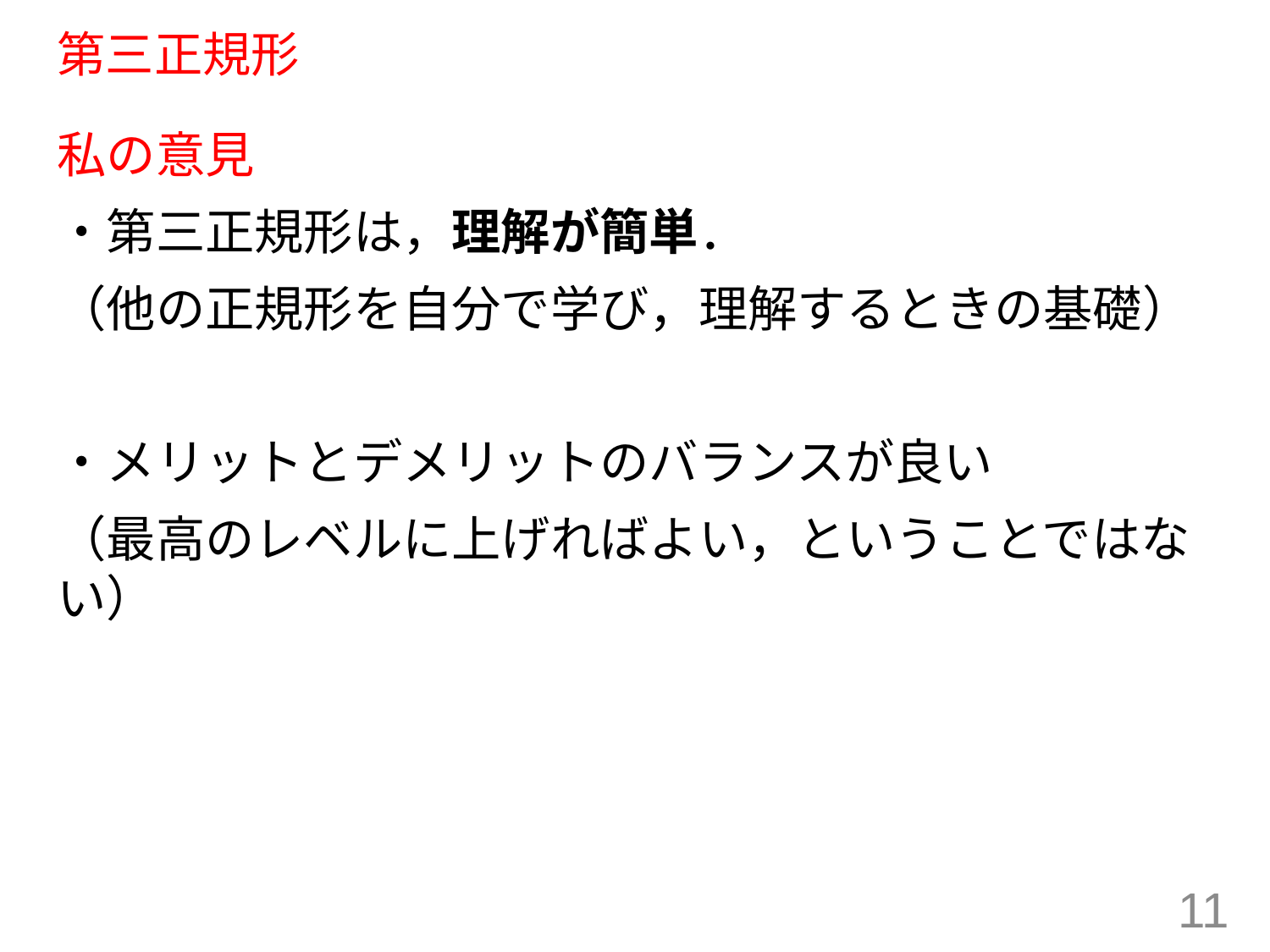

# 第三正規形
私の意見
・第三正規形は，理解が簡単．
（他の正規形を自分で学び，理解するときの基礎）

・メリットとデメリットのバランスが良い
（最高のレベルに上げればよい，ということではない）
11